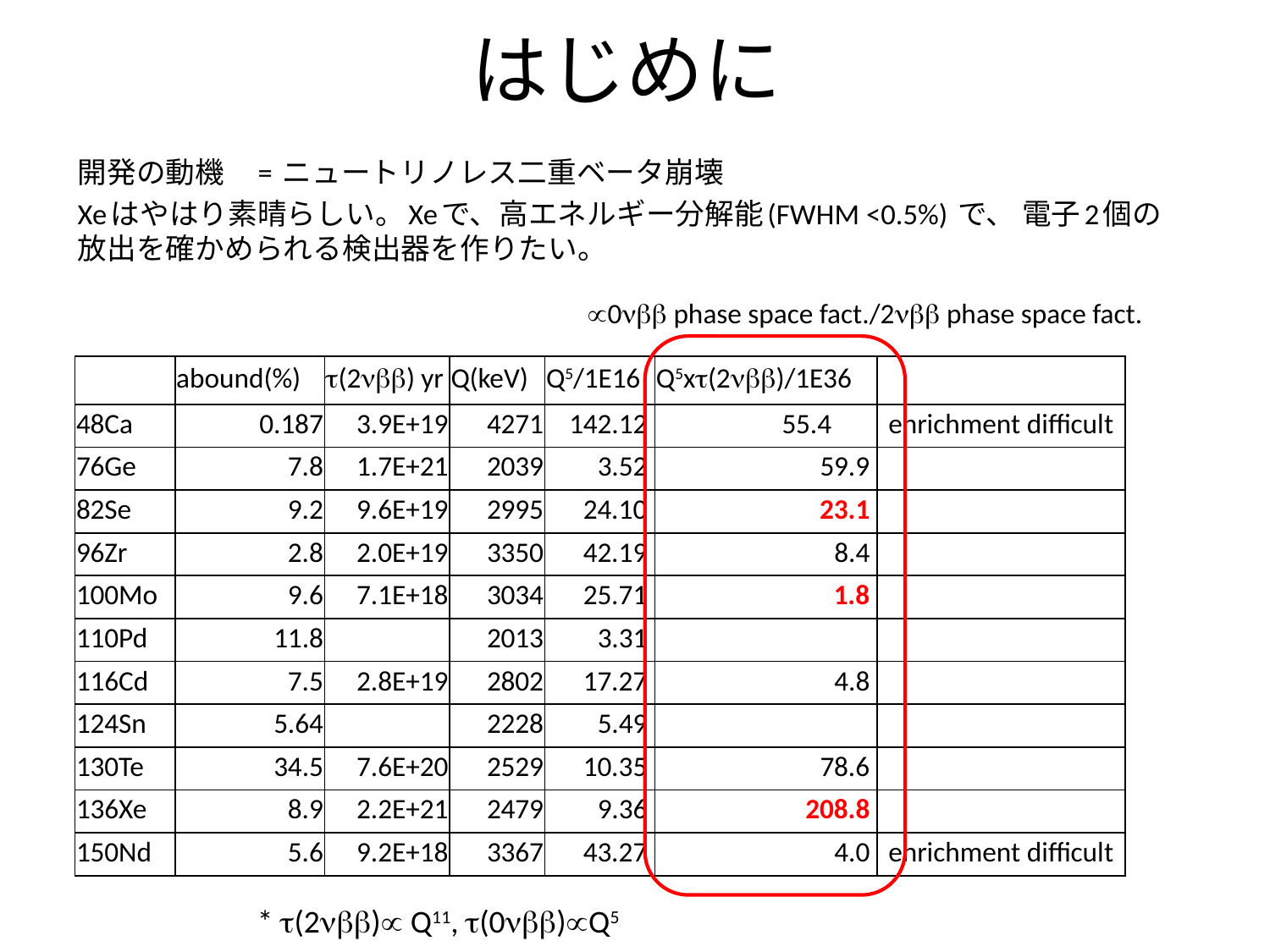

# はじめに
開発の動機　= ニュートリノレス二重ベータ崩壊
Xeはやはり素晴らしい。Xeで、高エネルギー分解能(FWHM <0.5%) で、 電子2個の放出を確かめられる検出器を作りたい。

∝0νββ phase space fact./2νββ phase space fact.

|  | abound(%) | τ(2νββ) yr | Q(keV) | Q5/1E16 | Q5xτ(2νββ)/1E36 |  |
| --- | --- | --- | --- | --- | --- | --- |
| 48Ca | 0.187 | 3.9E+19 | 4271 | 142.12 | 55.4 | enrichment difficult |
| 76Ge | 7.8 | 1.7E+21 | 2039 | 3.52 | 59.9 |  |
| 82Se | 9.2 | 9.6E+19 | 2995 | 24.10 | 23.1 |  |
| 96Zr | 2.8 | 2.0E+19 | 3350 | 42.19 | 8.4 |  |
| 100Mo | 9.6 | 7.1E+18 | 3034 | 25.71 | 1.8 |  |
| 110Pd | 11.8 |  | 2013 | 3.31 |  |  |
| 116Cd | 7.5 | 2.8E+19 | 2802 | 17.27 | 4.8 |  |
| 124Sn | 5.64 |  | 2228 | 5.49 |  |  |
| 130Te | 34.5 | 7.6E+20 | 2529 | 10.35 | 78.6 |  |
| 136Xe | 8.9 | 2.2E+21 | 2479 | 9.36 | 208.8 |  |
| 150Nd | 5.6 | 9.2E+18 | 3367 | 43.27 | 4.0 | enrichment difficult |
* τ(2νββ)∝ Q11, τ(0νββ)∝Q5